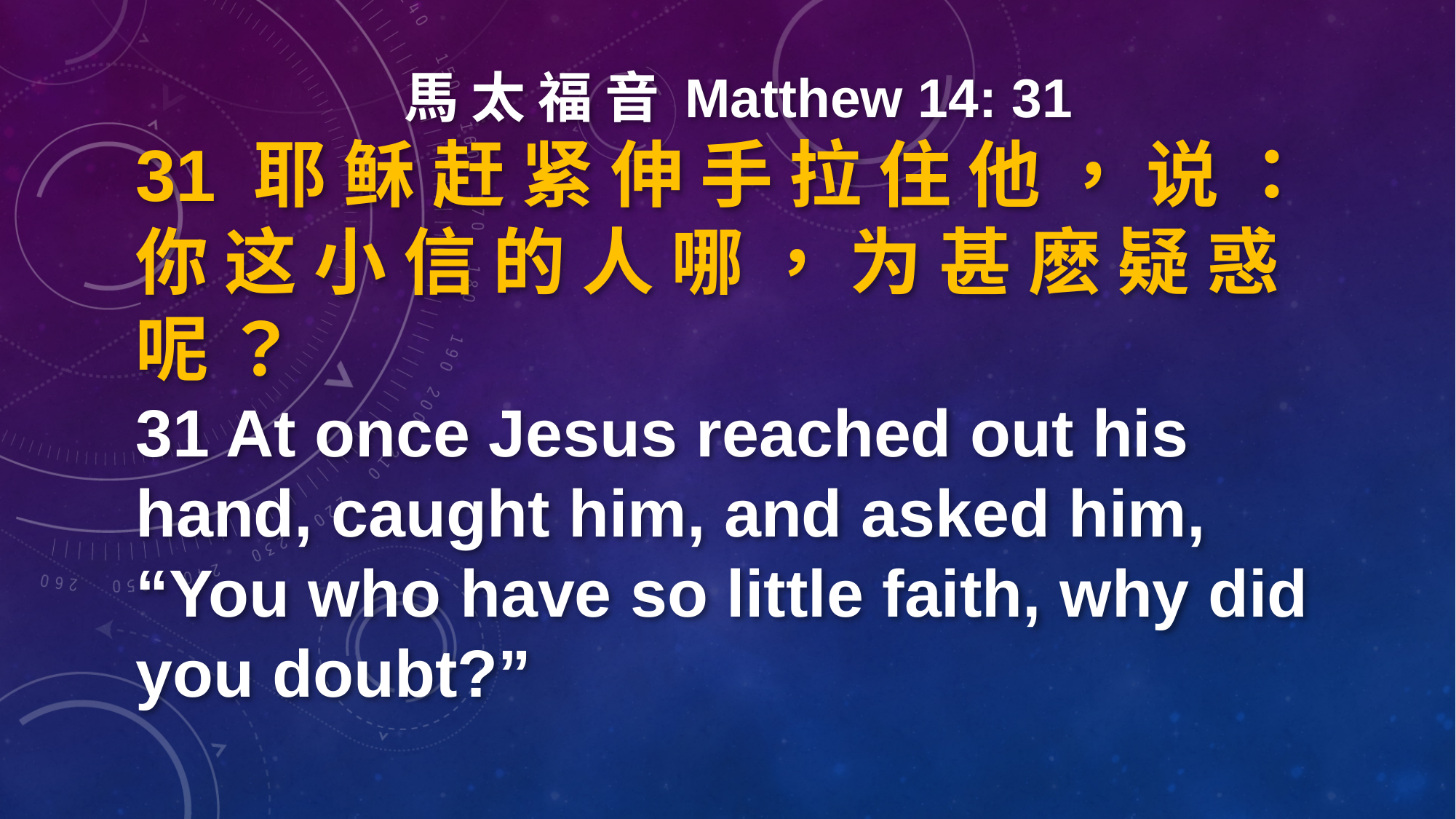

馬 太 福 音 Matthew 14: 31
31 耶 稣 赶 紧 伸 手 拉 住 他 ， 说 ： 你 这 小 信 的 人 哪 ， 为 甚 麽 疑 惑 呢 ？
31 At once Jesus reached out his hand, caught him, and asked him, “You who have so little faith, why did you doubt?”